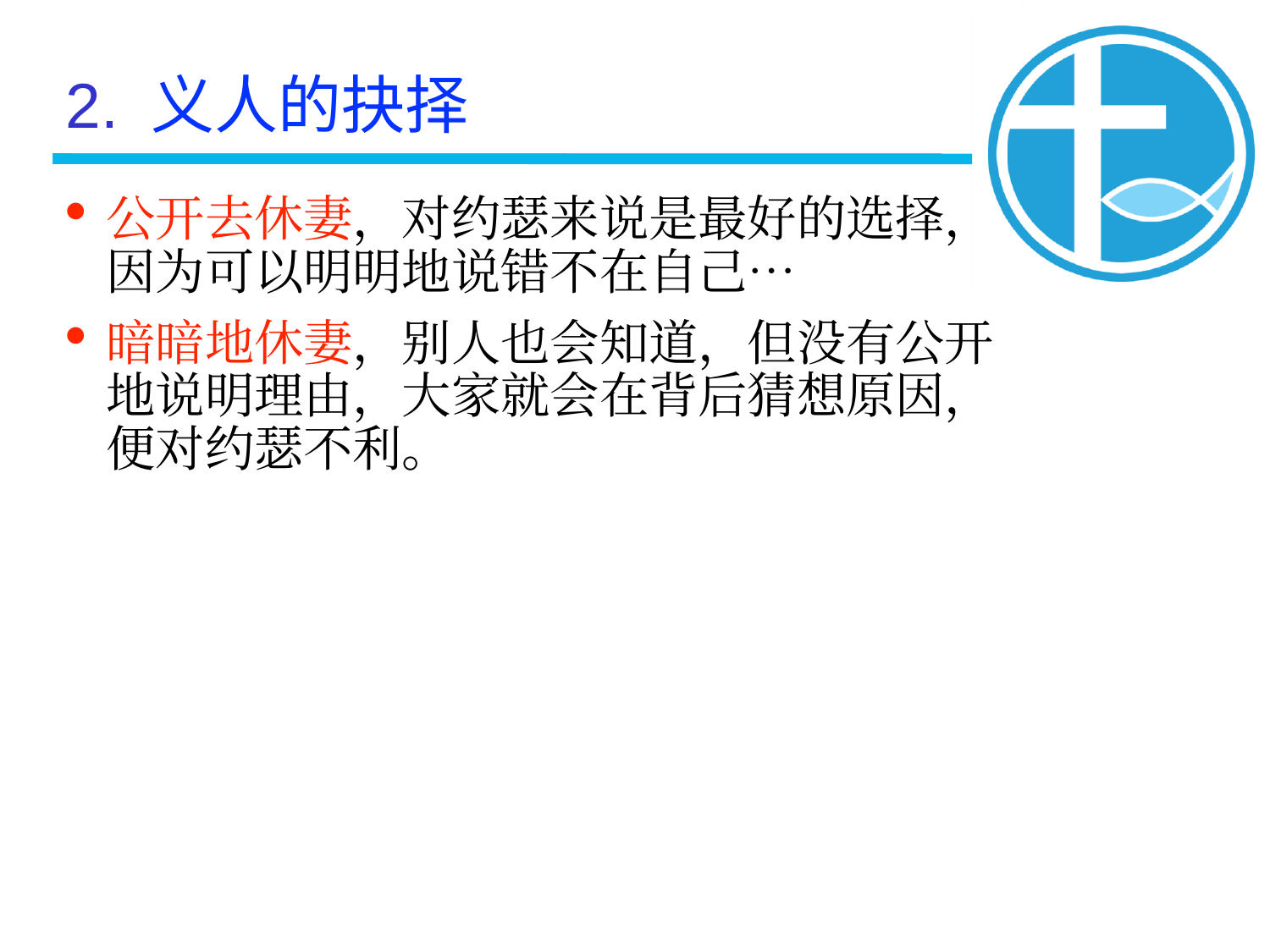

2. 义人的抉择
公开去休妻，对约瑟来说是最好的选择，因为可以明明地说错不在自己⋯
暗暗地休妻，别人也会知道，但没有公开地说明理由，大家就会在背后猜想原因，便对约瑟不利。